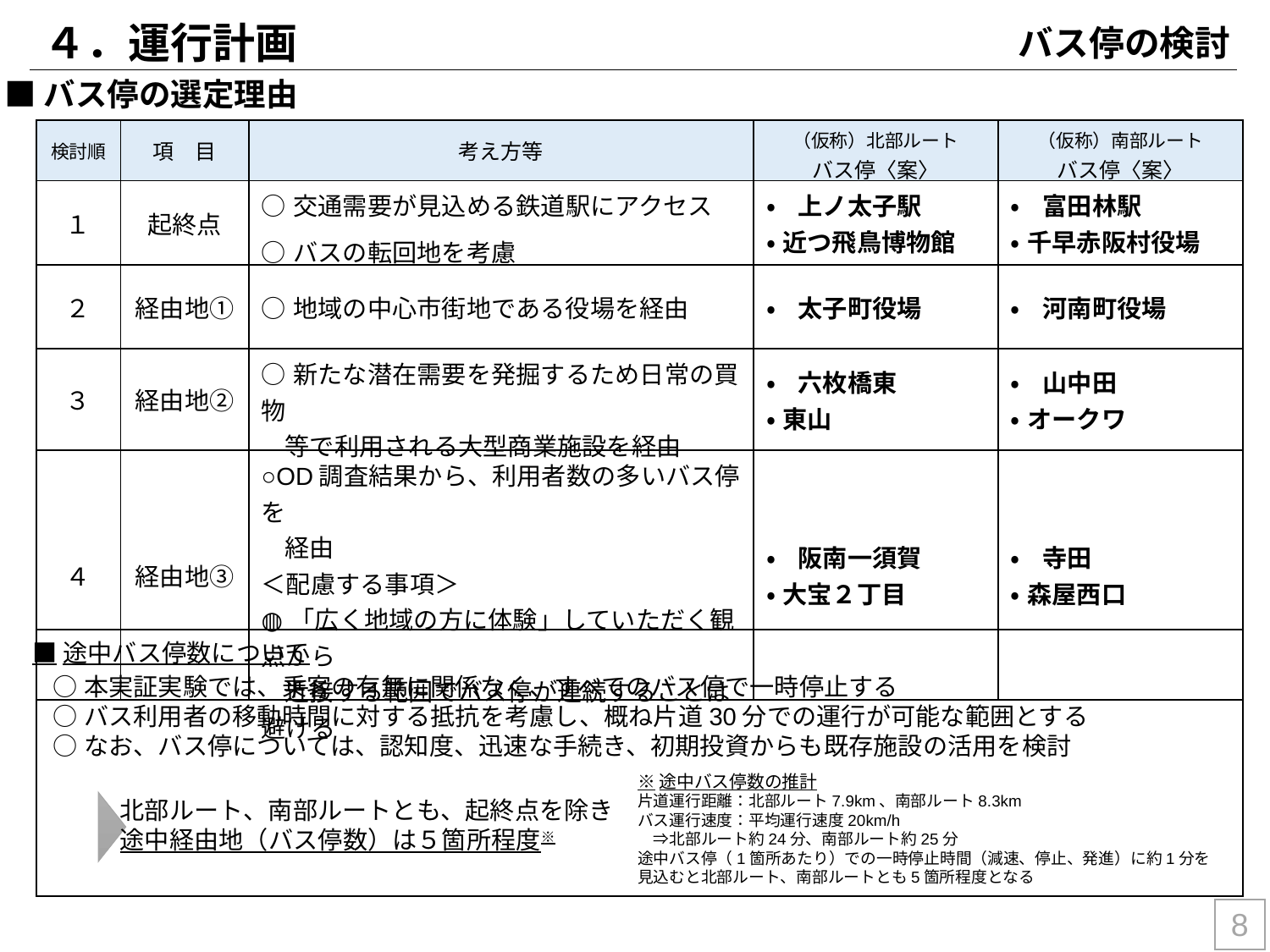

４．運行計画
バス停の検討
■バス停の選定理由
| 検討順 | 項　目 | 考え方等 | （仮称）北部ルート バス停〈案〉 | （仮称）南部ルート バス停〈案〉 |
| --- | --- | --- | --- | --- |
| １ | 起終点 | ○交通需要が見込める鉄道駅にアクセス ○バスの転回地を考慮 | •上ノ太子駅 •近つ飛鳥博物館 | •富田林駅 •千早赤阪村役場 |
| ２ | 経由地① | ○地域の中心市街地である役場を経由 | •太子町役場 | •河南町役場 |
| ３ | 経由地② | ○新たな潜在需要を発掘するため日常の買物 等で利用される大型商業施設を経由 | •六枚橋東 •東山 | •山中田 •オークワ |
| ４ | 経由地③ | ○OD調査結果から、利用者数の多いバス停を 経由 ＜配慮する事項＞ ◍「広く地域の方に体験」していただく観点から 近接する範囲でバス停が連続することは避ける | •阪南一須賀 •大宝２丁目 | •寺田 •森屋西口 |

■途中バス停数について
○本実証実験では、乗客の有無に関係なく、すべてのバス停で一時停止する
○バス利用者の移動時間に対する抵抗を考慮し、概ね片道30分での運行が可能な範囲とする
○なお、バス停については、認知度、迅速な手続き、初期投資からも既存施設の活用を検討
※途中バス停数の推計
片道運行距離：北部ルート7.9km、南部ルート8.3km
バス運行速度：平均運行速度20km/h
　⇒北部ルート約24分、南部ルート約25分
途中バス停（1箇所あたり）での一時停止時間（減速、停止、発進）に約1分を
見込むと北部ルート、南部ルートとも5箇所程度となる
北部ルート、南部ルートとも、起終点を除き
途中経由地（バス停数）は５箇所程度※

8